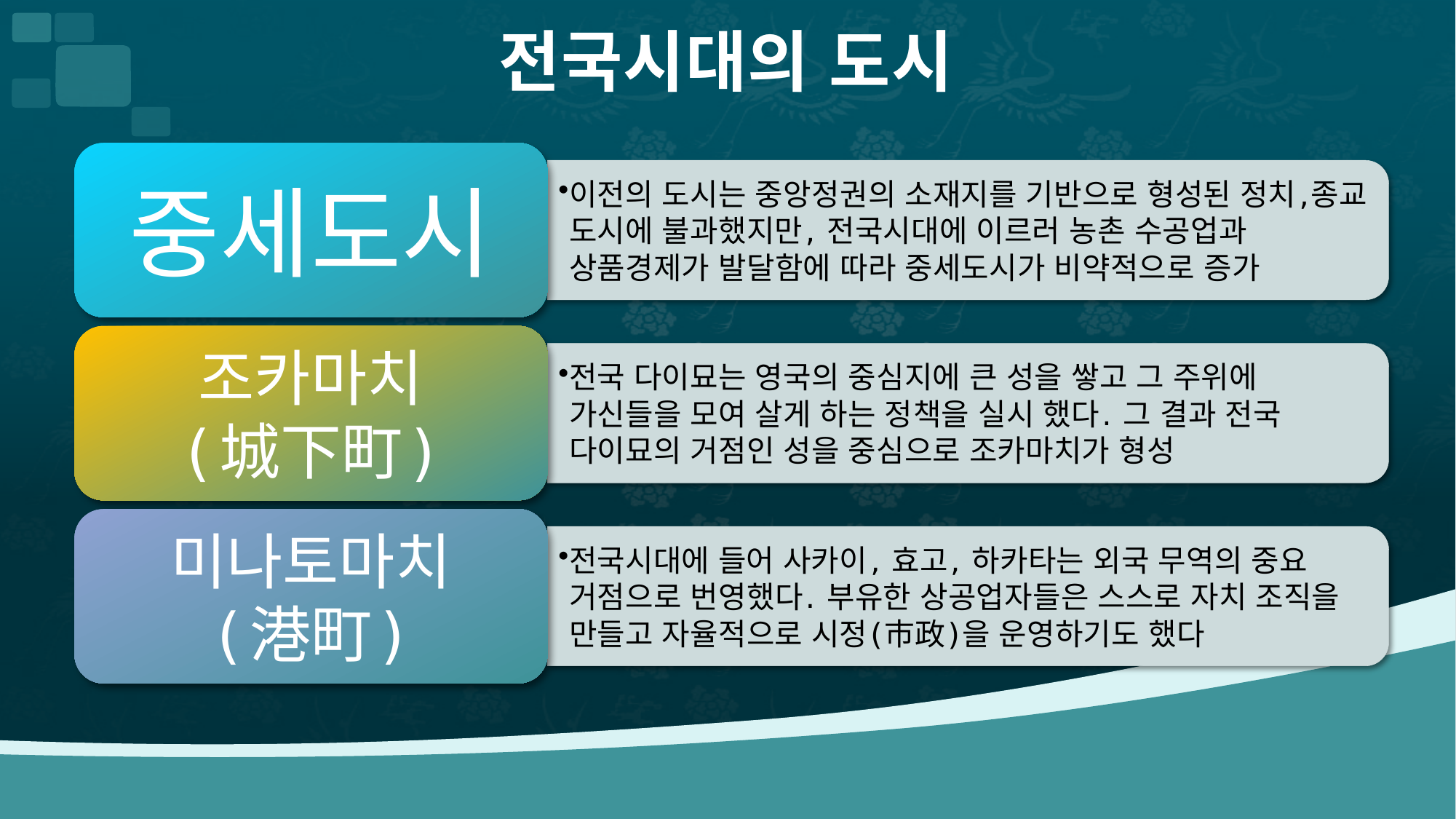

# 전국시대의 도시
중세도시
이전의 도시는 중앙정권의 소재지를 기반으로 형성된 정치,종교 도시에 불과했지만, 전국시대에 이르러 농촌 수공업과 상품경제가 발달함에 따라 중세도시가 비약적으로 증가
조카마치
(城下町)
전국 다이묘는 영국의 중심지에 큰 성을 쌓고 그 주위에 가신들을 모여 살게 하는 정책을 실시 했다. 그 결과 전국 다이묘의 거점인 성을 중심으로 조카마치가 형성
미나토마치
(港町)
전국시대에 들어 사카이, 효고, 하카타는 외국 무역의 중요 거점으로 번영했다. 부유한 상공업자들은 스스로 자치 조직을 만들고 자율적으로 시정(市政)을 운영하기도 했다